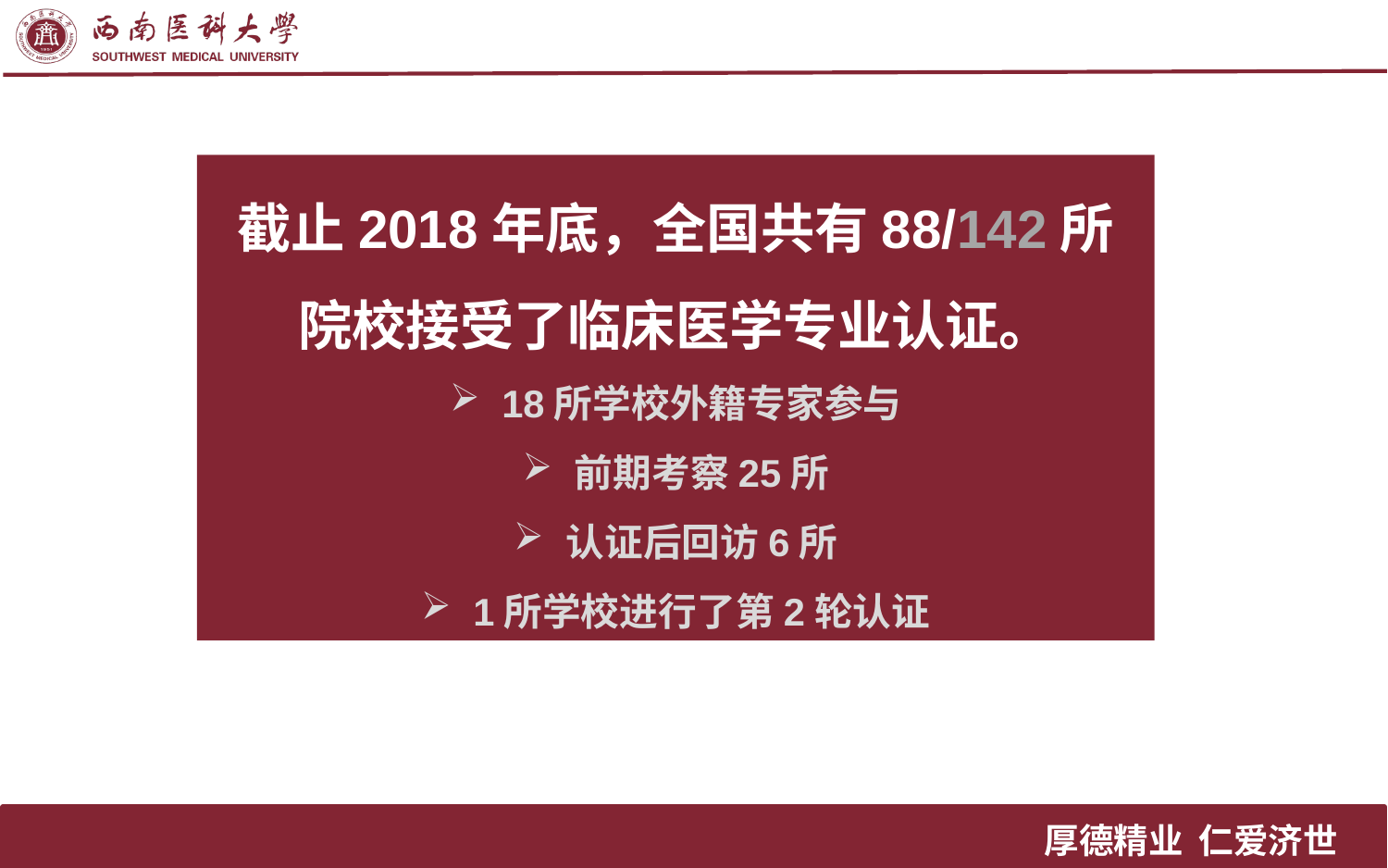

截止2018年底，全国共有88/142所院校接受了临床医学专业认证。
18所学校外籍专家参与
前期考察25所
认证后回访6所
1所学校进行了第2轮认证